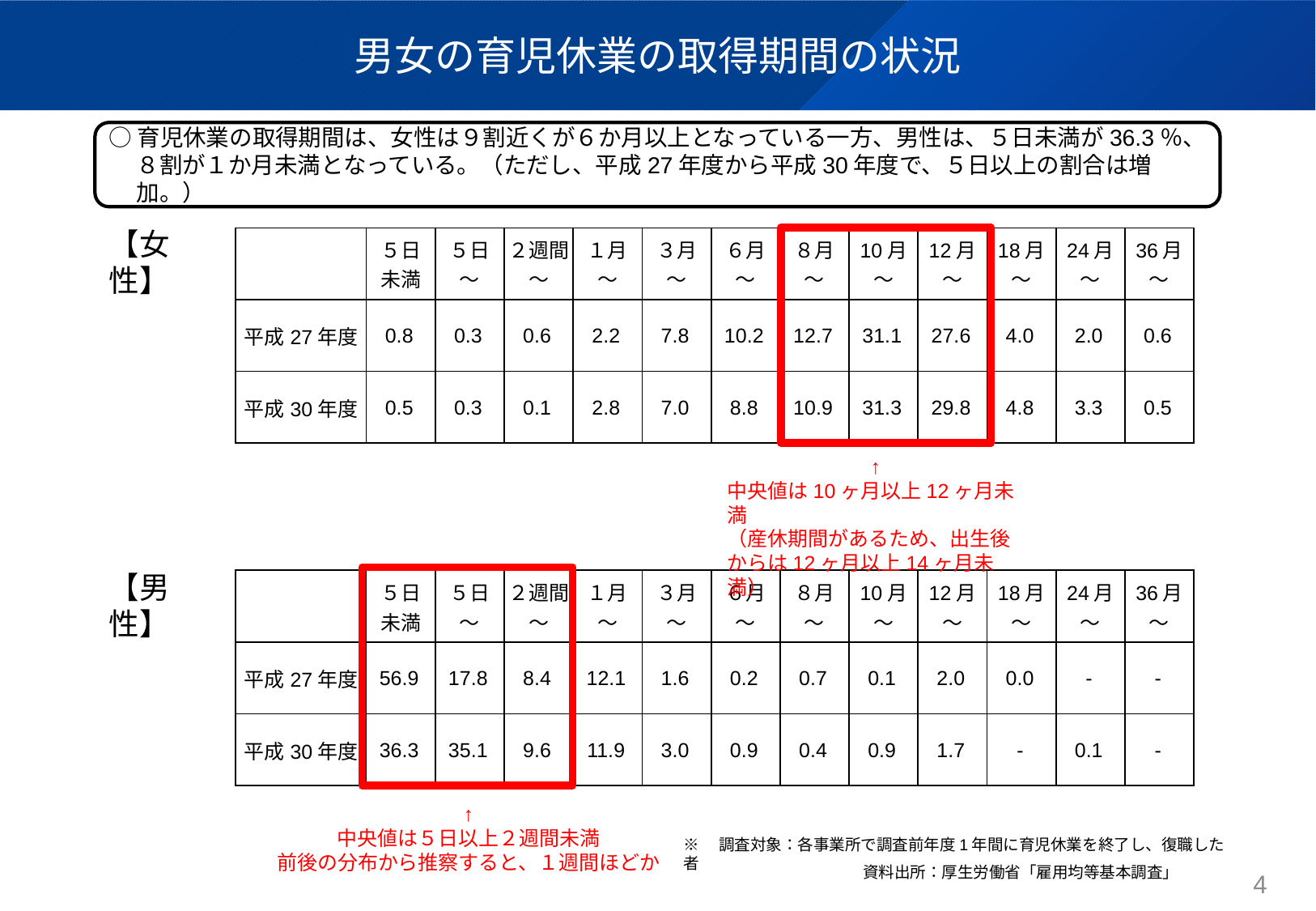

# 男女の育児休業の取得期間の状況
○育児休業の取得期間は、女性は９割近くが６か月以上となっている一方、男性は、５日未満が36.3％、８割が１か月未満となっている。（ただし、平成27年度から平成30年度で、５日以上の割合は増加。）
【女性】

|  | ５日 未満 | ５日 ～ | ２週間 ～ | １月 ～ | ３月 ～ | ６月 ～ | ８月 ～ | 10月 ～ | 12月 ～ | 18月 ～ | 24月 ～ | 36月 ～ |
| --- | --- | --- | --- | --- | --- | --- | --- | --- | --- | --- | --- | --- |
| 平成27年度 | 0.8 | 0.3 | 0.6 | 2.2 | 7.8 | 10.2 | 12.7 | 31.1 | 27.6 | 4.0 | 2.0 | 0.6 |
| 平成30年度 | 0.5 | 0.3 | 0.1 | 2.8 | 7.0 | 8.8 | 10.9 | 31.3 | 29.8 | 4.8 | 3.3 | 0.5 |
↑
中央値は10ヶ月以上12ヶ月未満
（産休期間があるため、出生後からは12ヶ月以上14ヶ月未満）
【男性】

|  | ５日 未満 | ５日 ～ | ２週間 ～ | １月 ～ | ３月 ～ | ６月 ～ | ８月 ～ | 10月 ～ | 12月 ～ | 18月 ～ | 24月 ～ | 36月 ～ |
| --- | --- | --- | --- | --- | --- | --- | --- | --- | --- | --- | --- | --- |
| 平成27年度 | 56.9 | 17.8 | 8.4 | 12.1 | 1.6 | 0.2 | 0.7 | 0.1 | 2.0 | 0.0 | - | - |
| 平成30年度 | 36.3 | 35.1 | 9.6 | 11.9 | 3.0 | 0.9 | 0.4 | 0.9 | 1.7 | - | 0.1 | - |
↑
中央値は５日以上２週間未満
前後の分布から推察すると、１週間ほどか
※　調査対象：各事業所で調査前年度1年間に育児休業を終了し、復職した者
資料出所：厚生労働省「雇用均等基本調査」
4